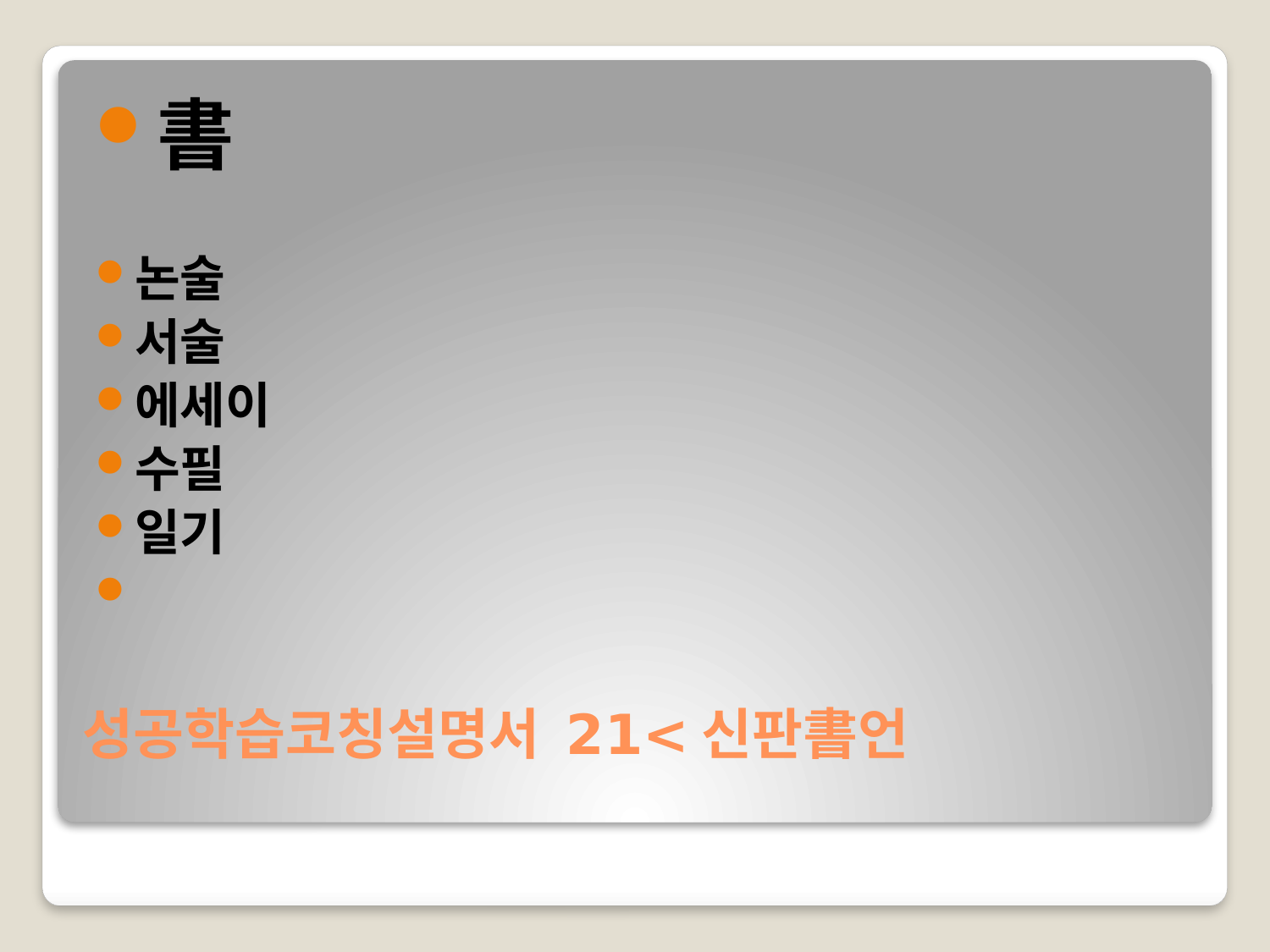

書

논술
서술
에세이
수필
일기

# 성공학습코칭설명서 21<신판書언